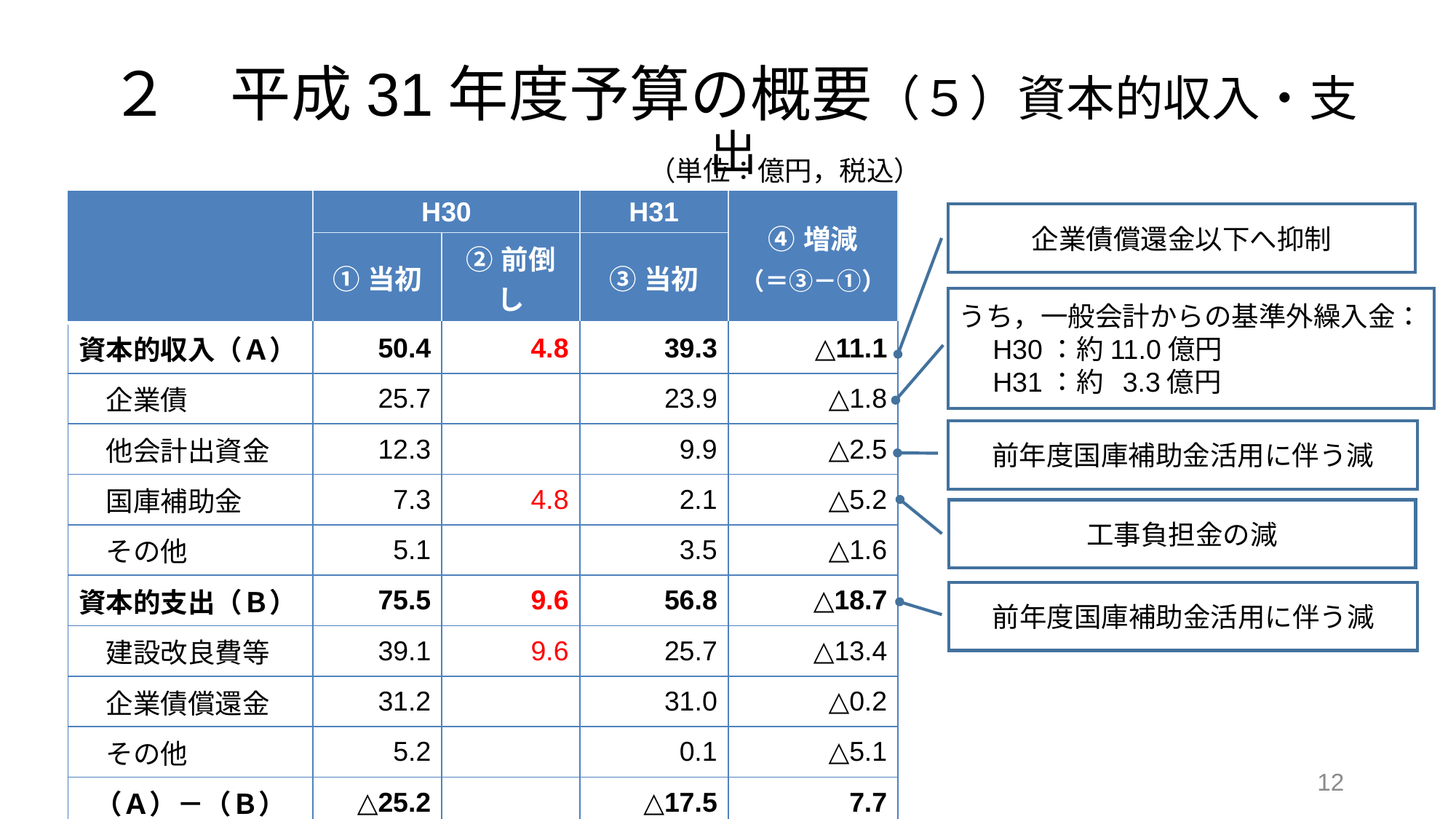

# ２　平成31年度予算の概要（５）資本的収入・支出
（単位：億円，税込）
|  | H30 |  | H31 | ④増減 （＝③－①） |
| --- | --- | --- | --- | --- |
|  | ①当初 | ②前倒し | ③当初 |  |
| 資本的収入（Ａ） | 50.4 | 4.8 | 39.3 | △11.1 |
| 企業債 | 25.7 |  | 23.9 | △1.8 |
| 他会計出資金 | 12.3 |  | 9.9 | △2.5 |
| 国庫補助金 | 7.3 | 4.8 | 2.1 | △5.2 |
| その他 | 5.1 |  | 3.5 | △1.6 |
| 資本的支出（Ｂ） | 75.5 | 9.6 | 56.8 | △18.7 |
| 建設改良費等 | 39.1 | 9.6 | 25.7 | △13.4 |
| 企業債償還金 | 31.2 |  | 31.0 | △0.2 |
| その他 | 5.2 |  | 0.1 | △5.1 |
| （Ａ）－（Ｂ） | △25.2 |  | △17.5 | 7.7 |
企業債償還金以下へ抑制
うち，一般会計からの基準外繰入金：
　H30：約11.0億円
　H31：約  3.3億円
前年度国庫補助金活用に伴う減
工事負担金の減
前年度国庫補助金活用に伴う減
12